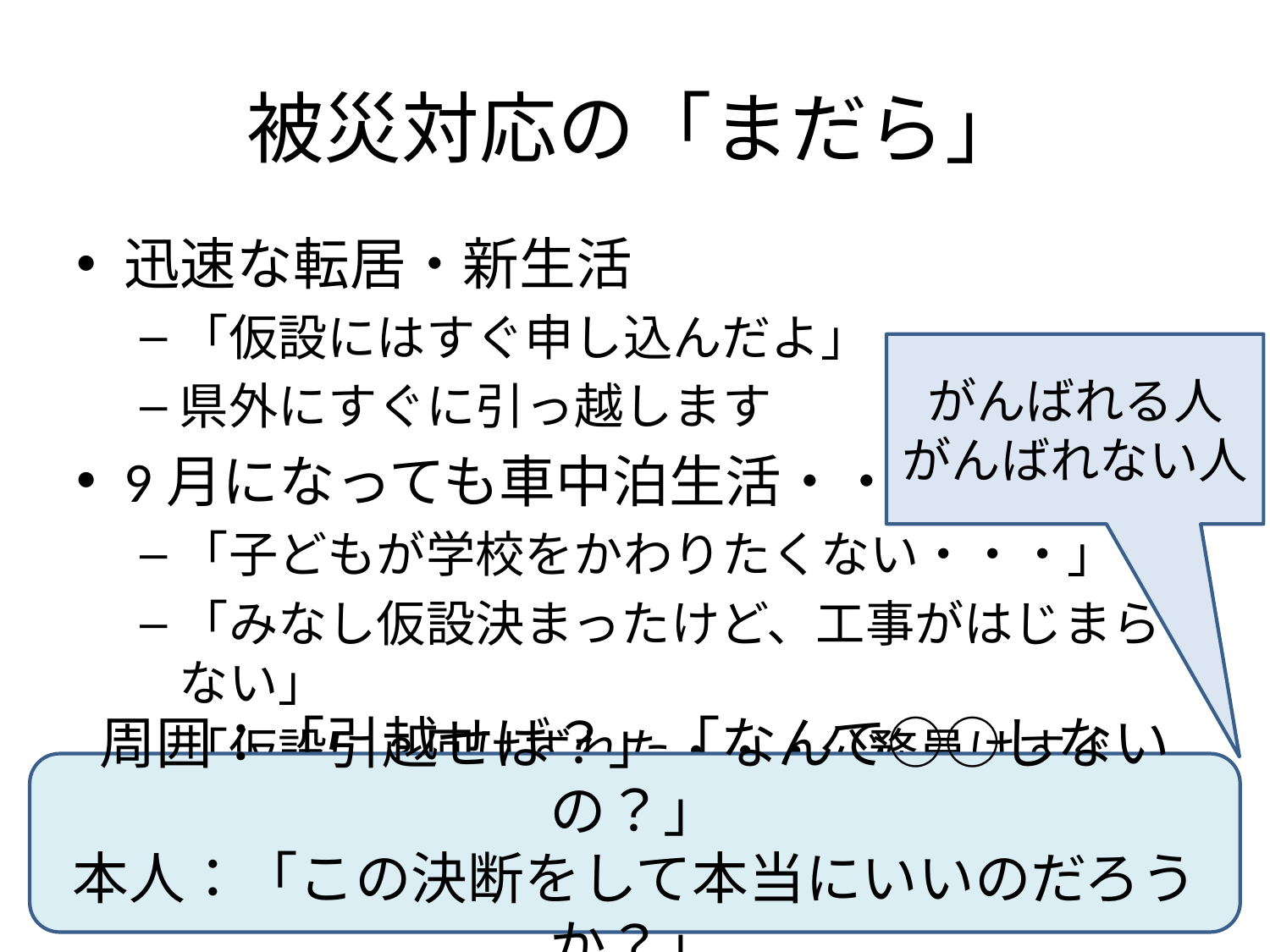

# 被災対応の「まだら」
迅速な転居・新生活
「仮設にはすぐ申し込んだよ」
県外にすぐに引っ越します
9月になっても車中泊生活・・・・
「子どもが学校をかわりたくない・・・」
「みなし仮設決まったけど、工事がはじまらない」
「仮設に3回はずれた・・・公務員はすぐ入った…
がんばれる人
がんばれない人
周囲：「引越せば？」「なんで○○しないの？」
本人：「この決断をして本当にいいのだろうか？」